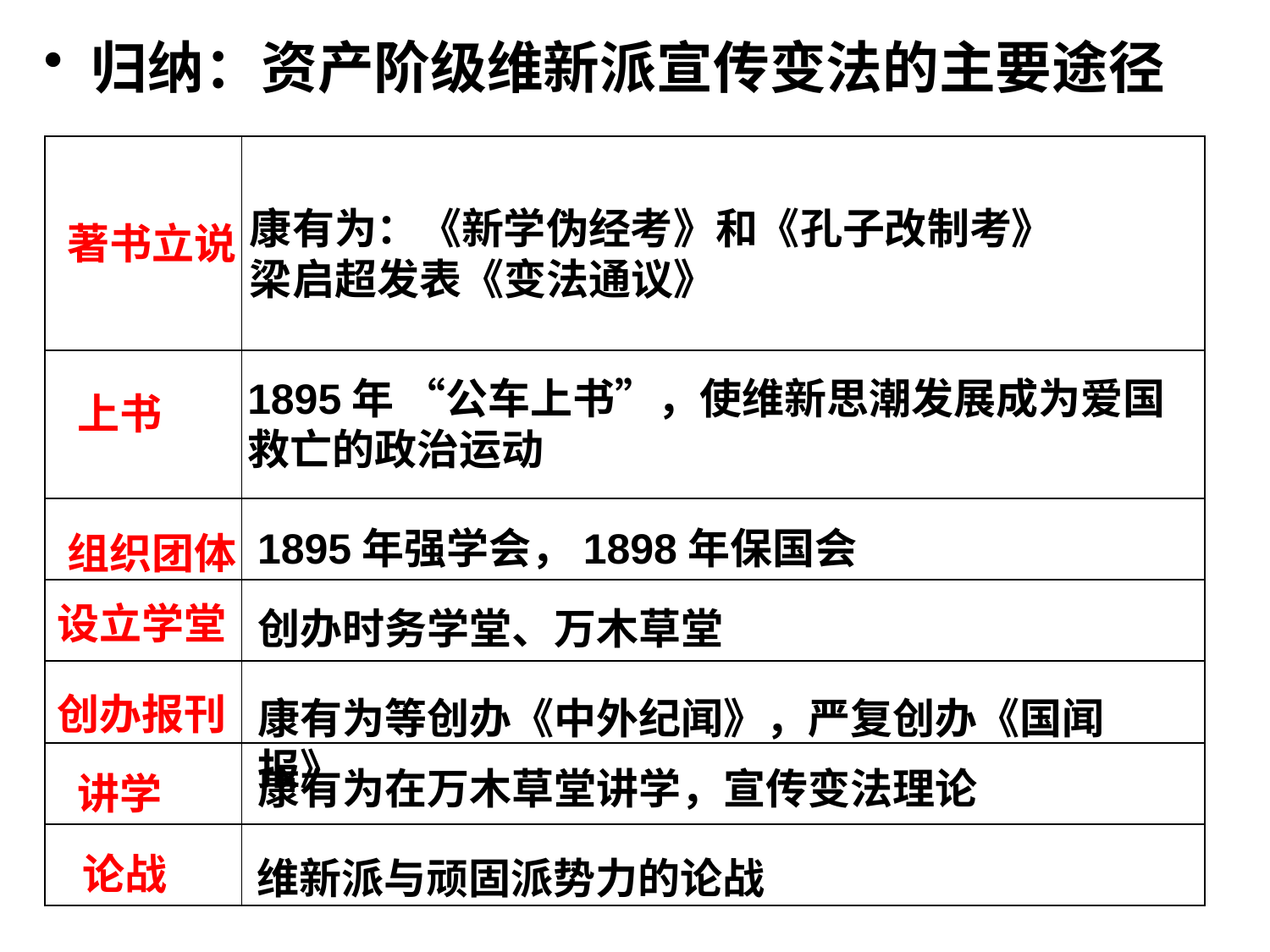

归纳：资产阶级维新派宣传变法的主要途径
|  |  |
| --- | --- |
|  |  |
|  |  |
|  |  |
|  |  |
|  |  |
|  |  |
康有为：《新学伪经考》和《孔子改制考》
梁启超发表《变法通议》
著书立说
1895年 “公车上书”，使维新思潮发展成为爱国救亡的政治运动
上书
组织团体
1895年强学会，1898年保国会
设立学堂
创办时务学堂、万木草堂
创办报刊
康有为等创办《中外纪闻》，严复创办《国闻报》
讲学
康有为在万木草堂讲学，宣传变法理论
论战
维新派与顽固派势力的论战